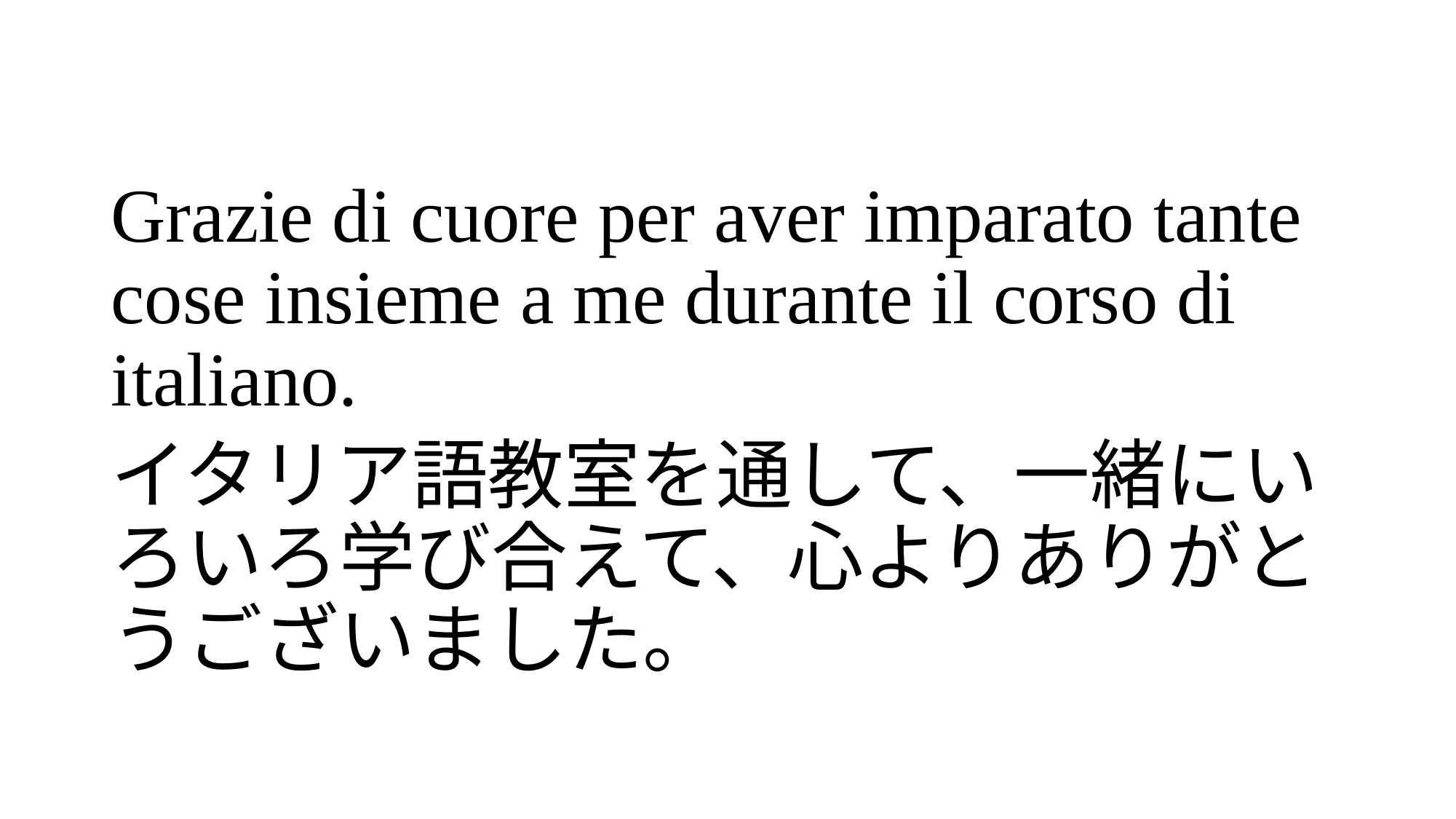

Grazie di cuore per aver imparato tante cose insieme a me durante il corso di italiano.
イタリア語教室を通して、一緒にいろいろ学び合えて、心よりありがとうございました。